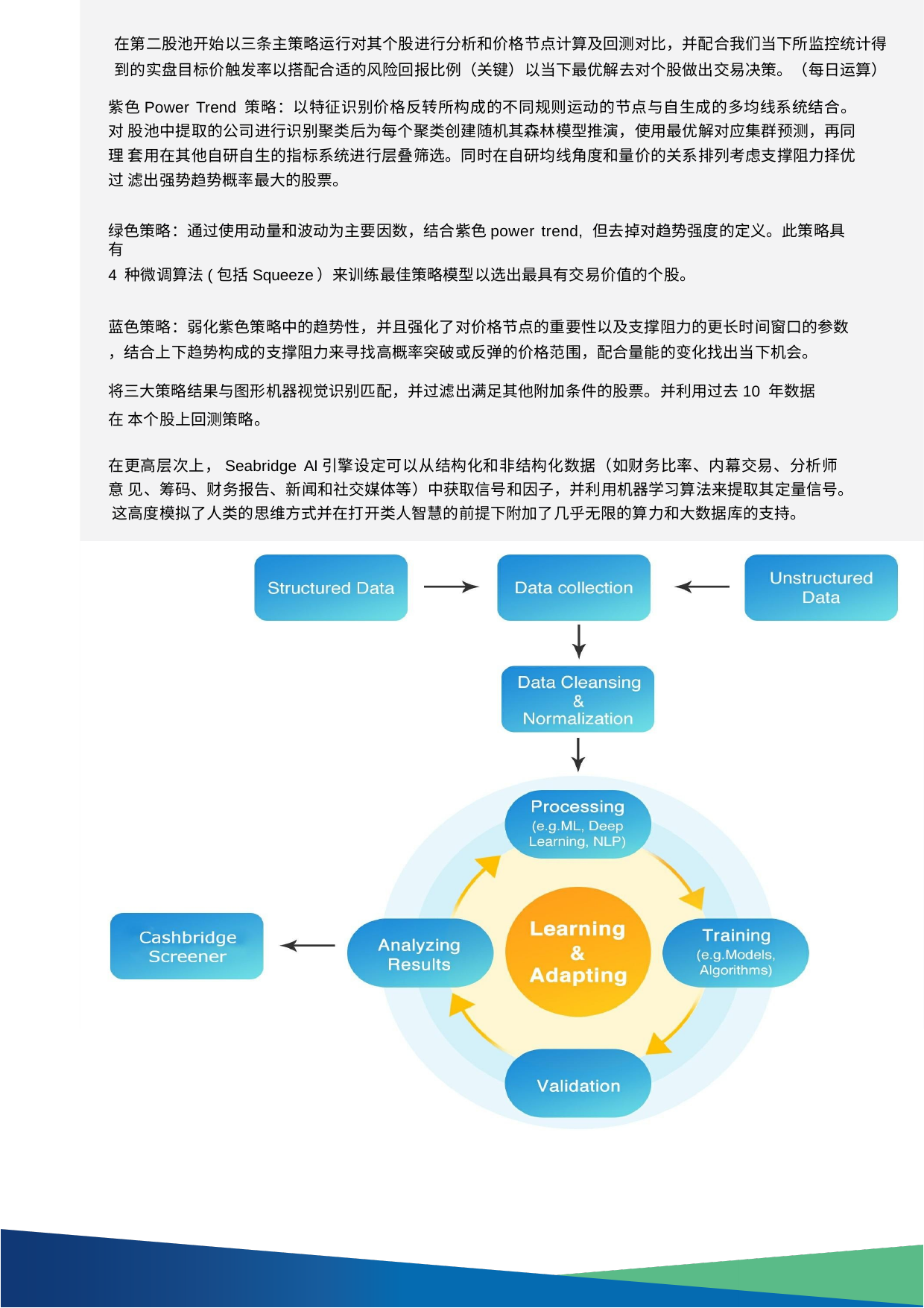

在第二股池开始以三条主策略运行对其个股进行分析和价格节点计算及回测对比，并配合我们当下所监控统计得 到的实盘目标价触发率以搭配合适的风险回报比例（关键）以当下最优解去对个股做出交易决策。（每日运算）
紫色Power Trend 策略：以特征识别价格反转所构成的不同规则运动的节点与自生成的多均线系统结合。对 股池中提取的公司进行识别聚类后为每个聚类创建随机其森林模型推演，使用最优解对应集群预测，再同理 套用在其他自研自生的指标系统进行层叠筛选。同时在自研均线角度和量价的关系排列考虑支撑阻力择优过 滤出强势趋势概率最大的股票。

绿色策略：通过使用动量和波动为主要因数，结合紫色power trend, 但去掉对趋势强度的定义。此策略具有
4 种微调算法(包括Squeeze）来训练最佳策略模型以选出最具有交易价值的个股。

蓝色策略：弱化紫色策略中的趋势性，并且强化了对价格节点的重要性以及支撑阻力的更长时间窗口的参数
，结合上下趋势构成的支撑阻力来寻找高概率突破或反弹的价格范围，配合量能的变化找出当下机会。
将三大策略结果与图形机器视觉识别匹配，并过滤出满足其他附加条件的股票。并利用过去10 年数据在 本个股上回测策略。

在更高层次上，Seabridge AI引擎设定可以从结构化和非结构化数据（如财务比率、内幕交易、分析师意 见、筹码、财务报告、新闻和社交媒体等）中获取信号和因子，并利用机器学习算法来提取其定量信号。 这高度模拟了人类的思维方式并在打开类人智慧的前提下附加了几乎无限的算力和大数据库的支持。
5